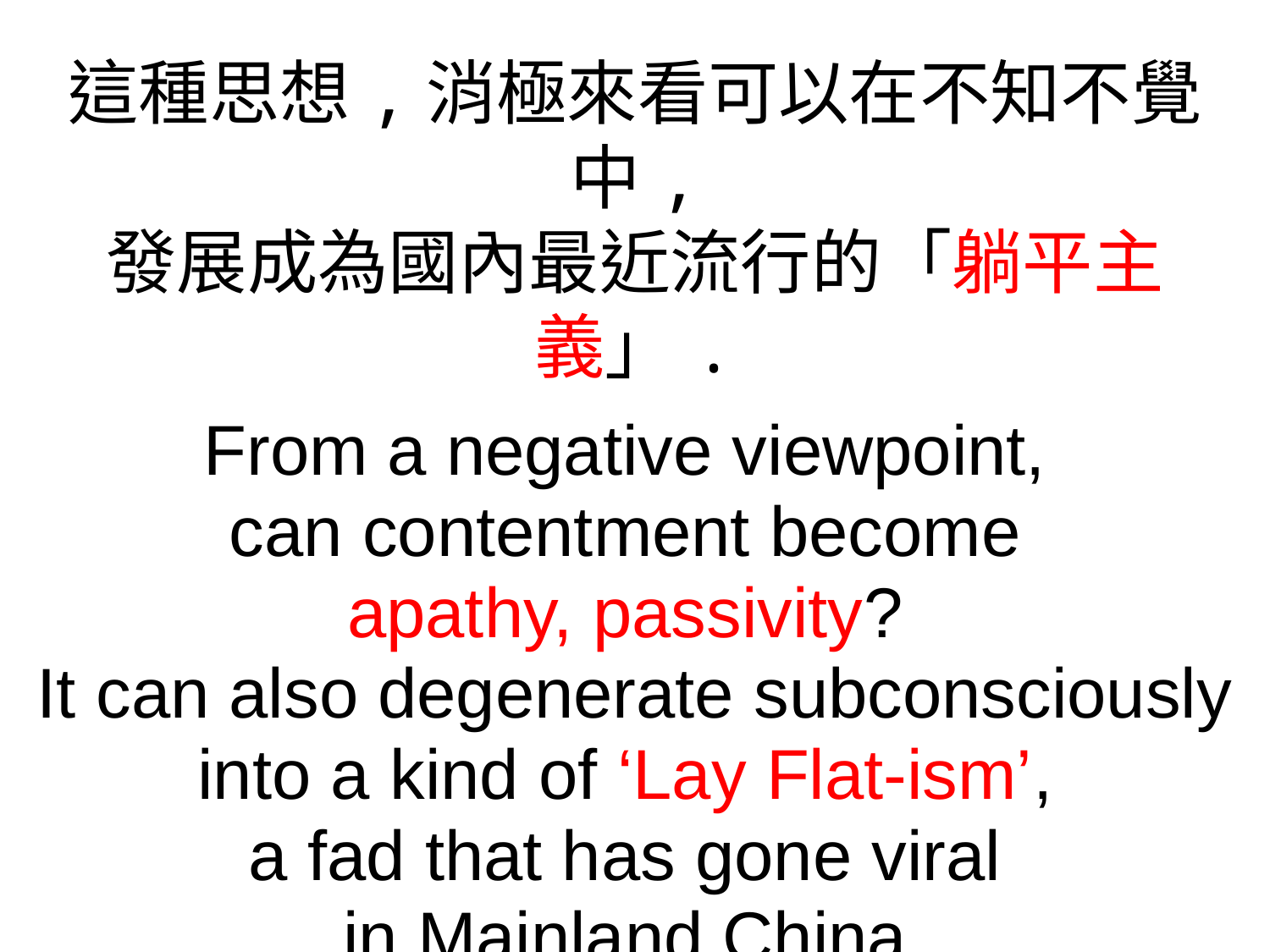

這種思想,消極來看可以在不知不覺中,
發展成為國內最近流行的「躺平主義」.
From a negative viewpoint,
can contentment become
apathy, passivity?
It can also degenerate subconsciously into a kind of ‘Lay Flat-ism’,
a fad that has gone viral
in Mainland China.